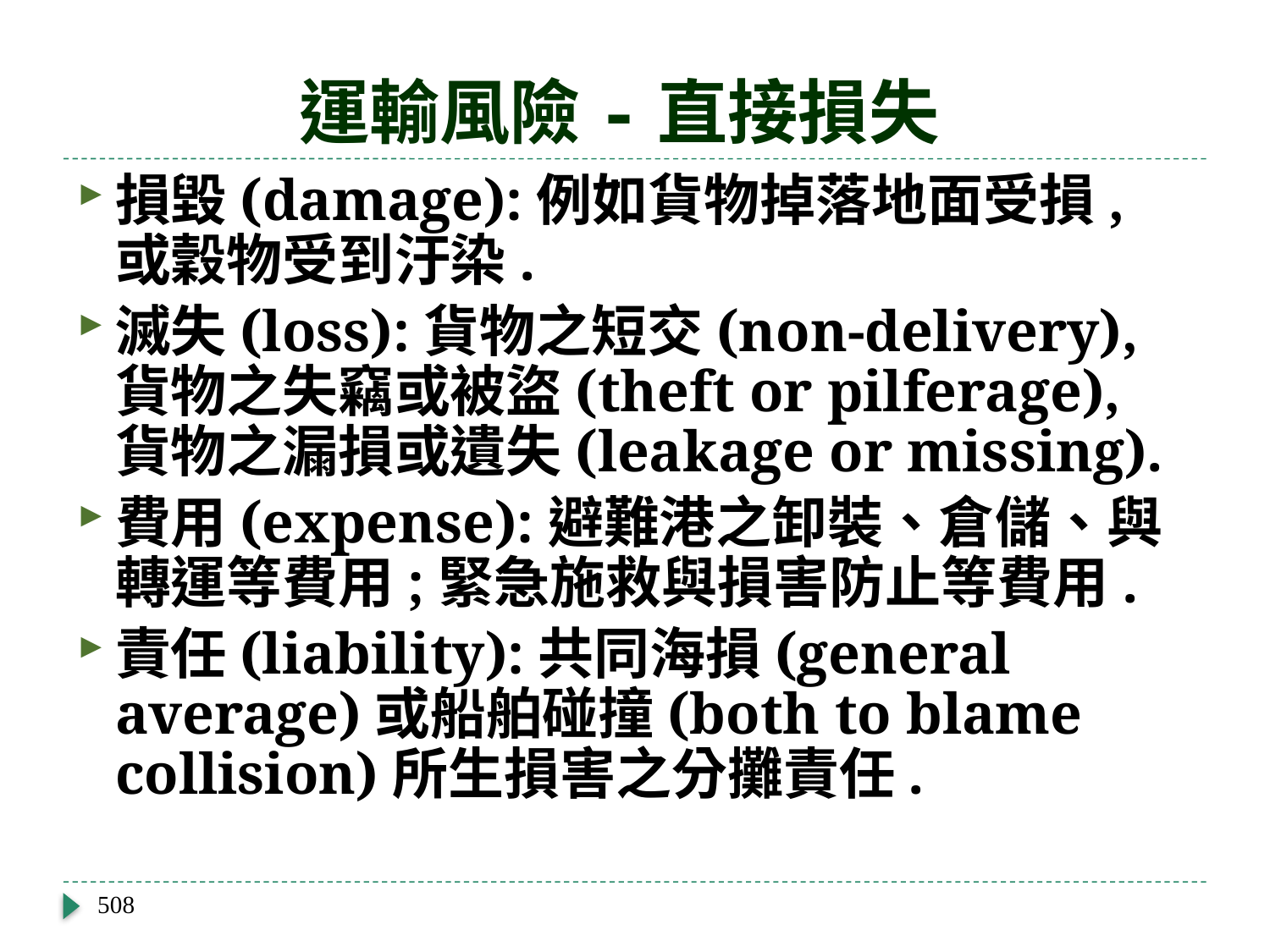

# 運輸風險-直接損失
損毀(damage):例如貨物掉落地面受損,或穀物受到汙染.
滅失(loss):貨物之短交(non-delivery),貨物之失竊或被盜(theft or pilferage),貨物之漏損或遺失(leakage or missing).
費用(expense):避難港之卸裝、倉儲、與轉運等費用;緊急施救與損害防止等費用.
責任(liability):共同海損(general average)或船舶碰撞(both to blame collision)所生損害之分攤責任.
508